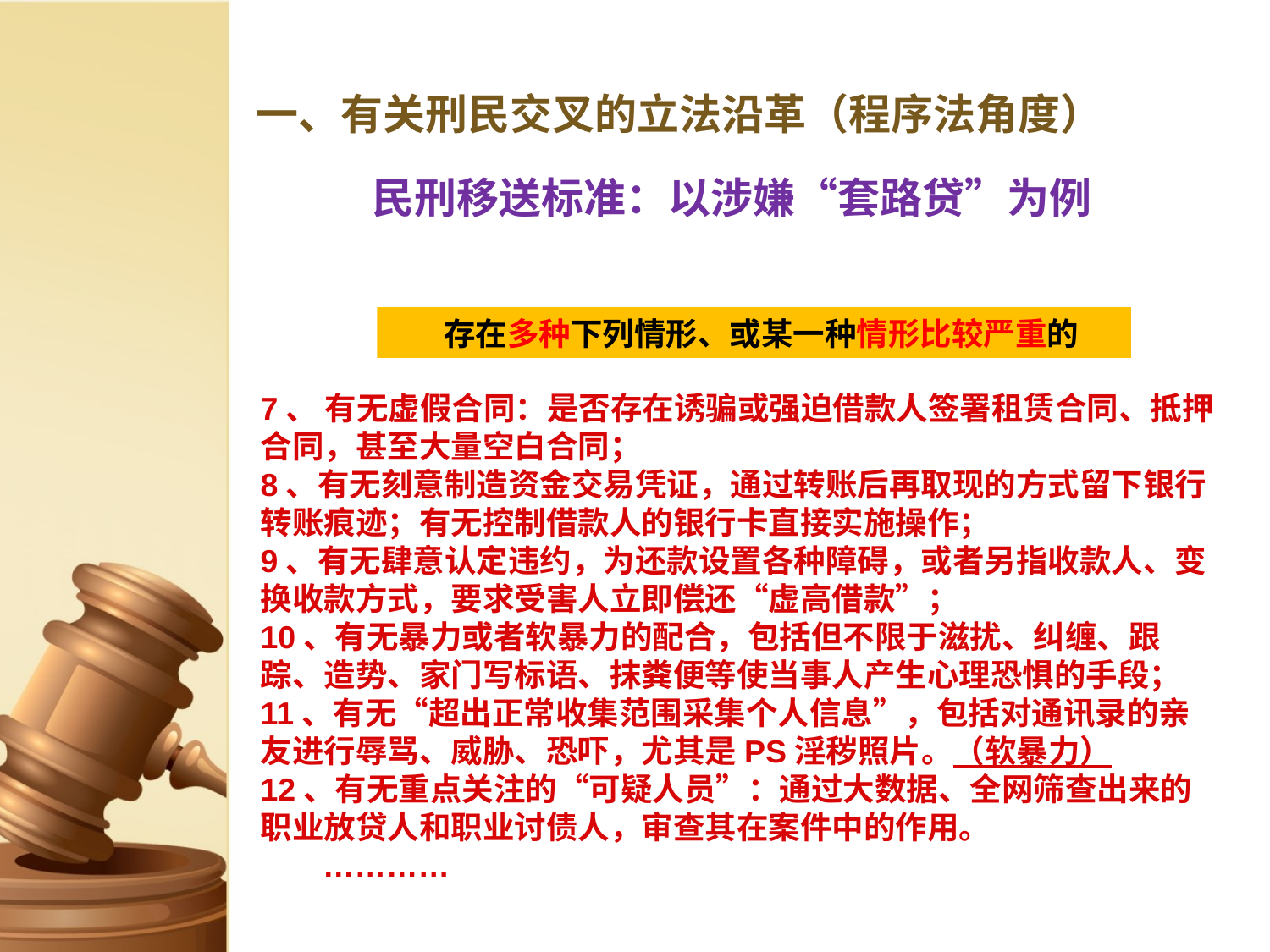

# 一、有关刑民交叉的立法沿革（程序法角度）
民刑移送标准：以涉嫌“套路贷”为例
 存在多种下列情形、或某一种情形比较严重的
7、 有无虚假合同：是否存在诱骗或强迫借款人签署租赁合同、抵押合同，甚至大量空白合同；
8、有无刻意制造资金交易凭证，通过转账后再取现的方式留下银行转账痕迹；有无控制借款人的银行卡直接实施操作；
9、有无肆意认定违约，为还款设置各种障碍，或者另指收款人、变换收款方式，要求受害人立即偿还“虚高借款”；
10、有无暴力或者软暴力的配合，包括但不限于滋扰、纠缠、跟踪、造势、家门写标语、抹粪便等使当事人产生心理恐惧的手段；
11、有无“超出正常收集范围采集个人信息”，包括对通讯录的亲友进行辱骂、威胁、恐吓，尤其是PS淫秽照片。（软暴力）
12、有无重点关注的“可疑人员”：通过大数据、全网筛查出来的职业放贷人和职业讨债人，审查其在案件中的作用。
       …………